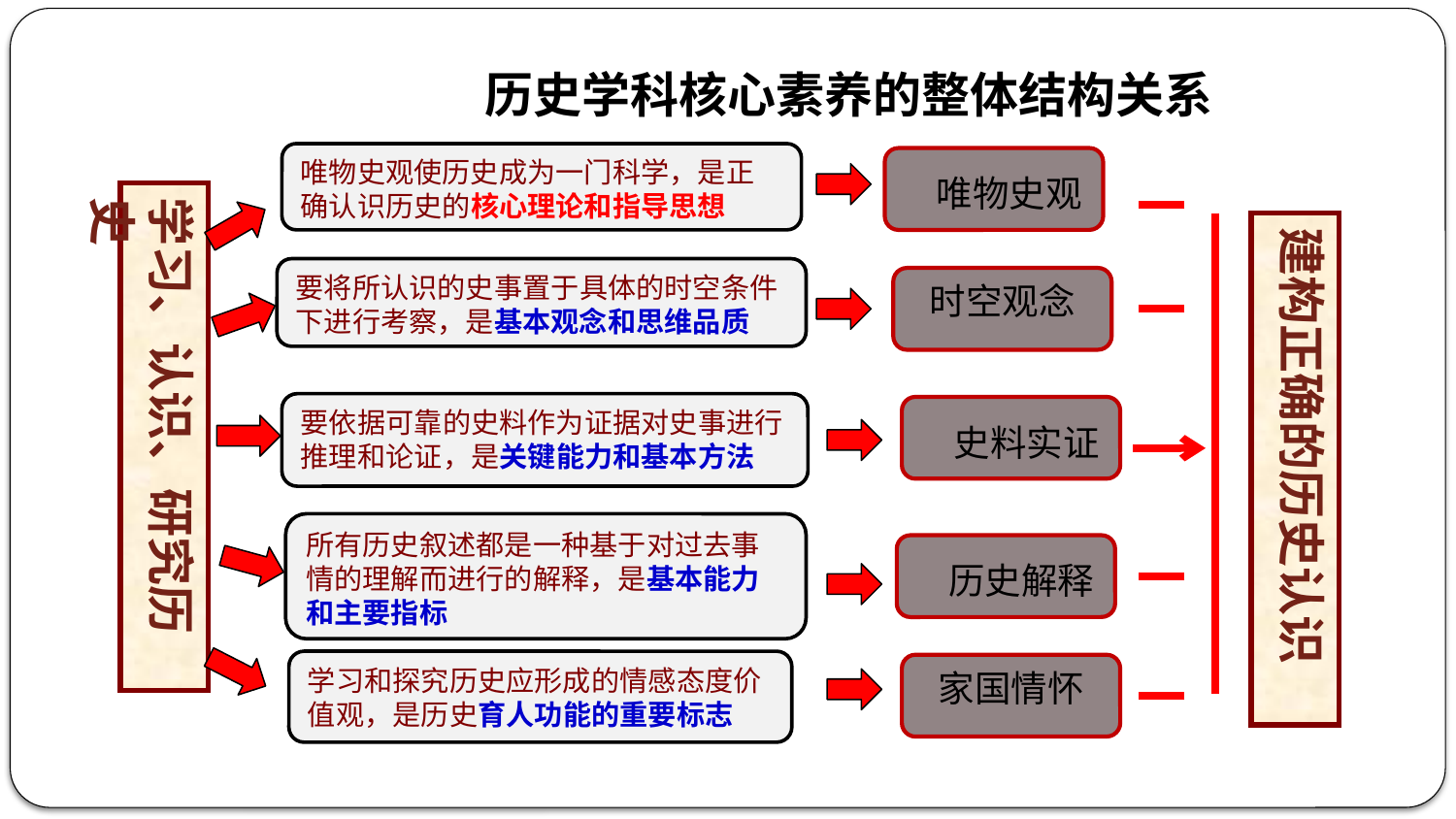

历史学科核心素养的整体结构关系
唯物史观使历史成为一门科学，是正确认识历史的核心理论和指导思想
  唯物史观

学习、认识、研究历史

建构正确的历史认识
要将所认识的史事置于具体的时空条件下进行考察，是基本观念和思维品质

时空观念

要依据可靠的史料作为证据对史事进行推理和论证，是关键能力和基本方法

  史料实证

所有历史叙述都是一种基于对过去事情的理解而进行的解释，是基本能力和主要指标
  历史解释

学习和探究历史应形成的情感态度价值观，是历史育人功能的重要标志
家国情怀